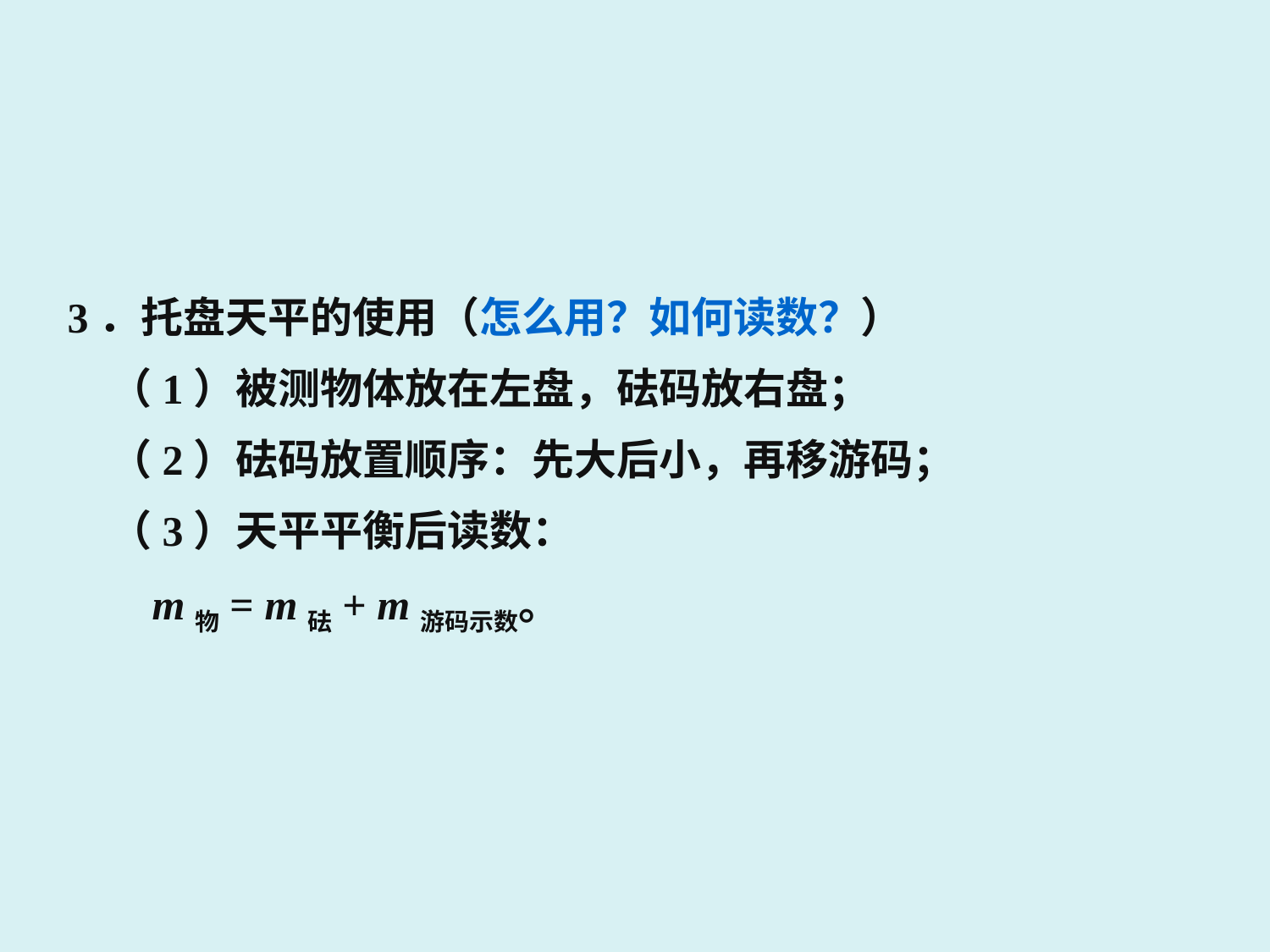

3．托盘天平的使用（怎么用？如何读数？）
　（1）被测物体放在左盘，砝码放右盘；
　（2）砝码放置顺序：先大后小，再移游码；
　（3）天平平衡后读数：
        m物= m砝+ m游码示数。